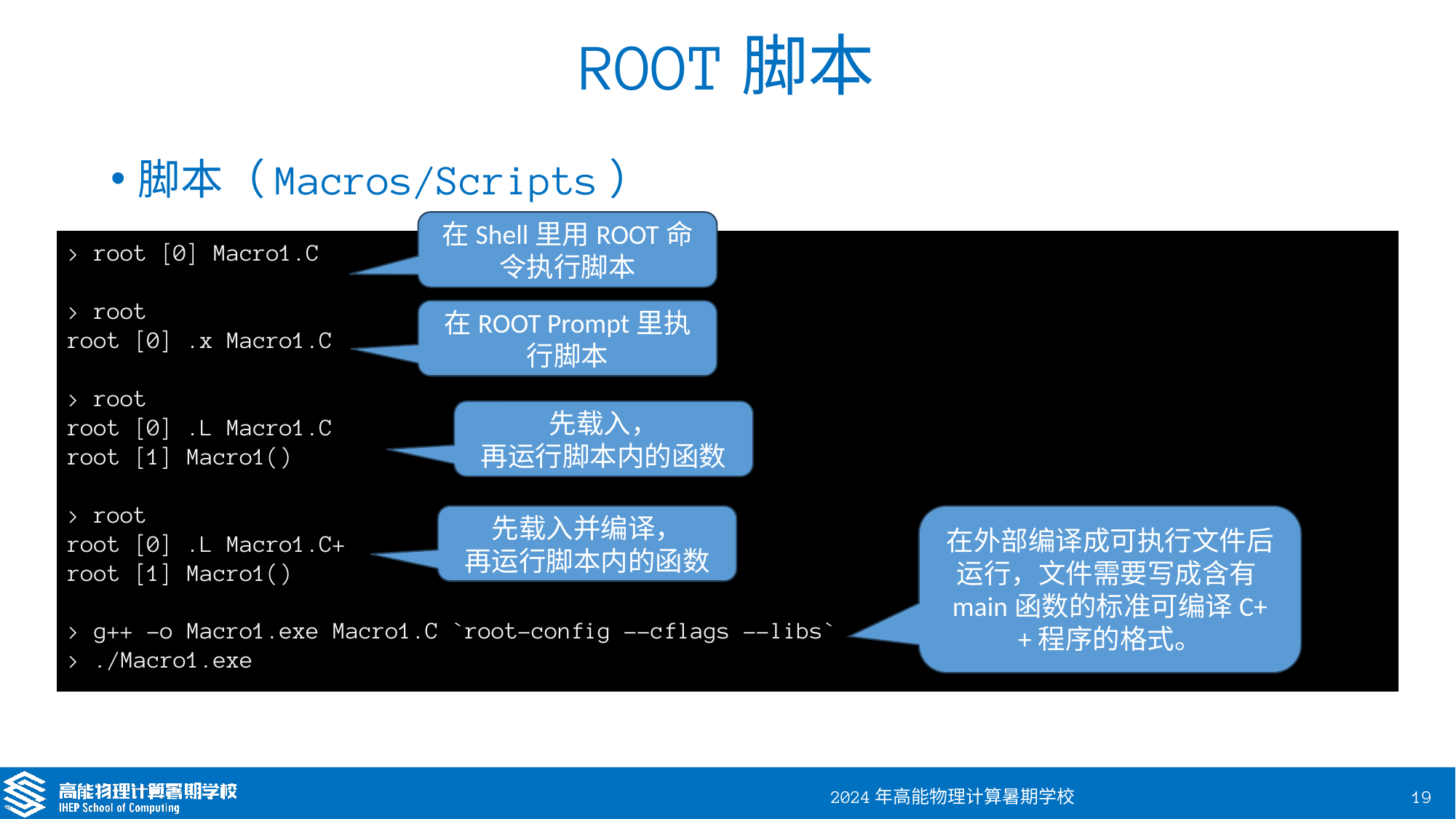

# ROOT脚本
脚本（Macros/Scripts）
在Shell里用ROOT命令执行脚本
> root [0] Macro1.C

> root
root [0] .x Macro1.C

> root
root [0] .L Macro1.C
root [1] Macro1()

> root
root [0] .L Macro1.C+
root [1] Macro1()

> g++ -o Macro1.exe Macro1.C `root-config --cflags --libs`
> ./Macro1.exe
在ROOT Prompt里执行脚本
先载入，
再运行脚本内的函数
先载入并编译，
再运行脚本内的函数
在外部编译成可执行文件后运行，文件需要写成含有main函数的标准可编译C++程序的格式。
2024年高能物理计算暑期学校
19